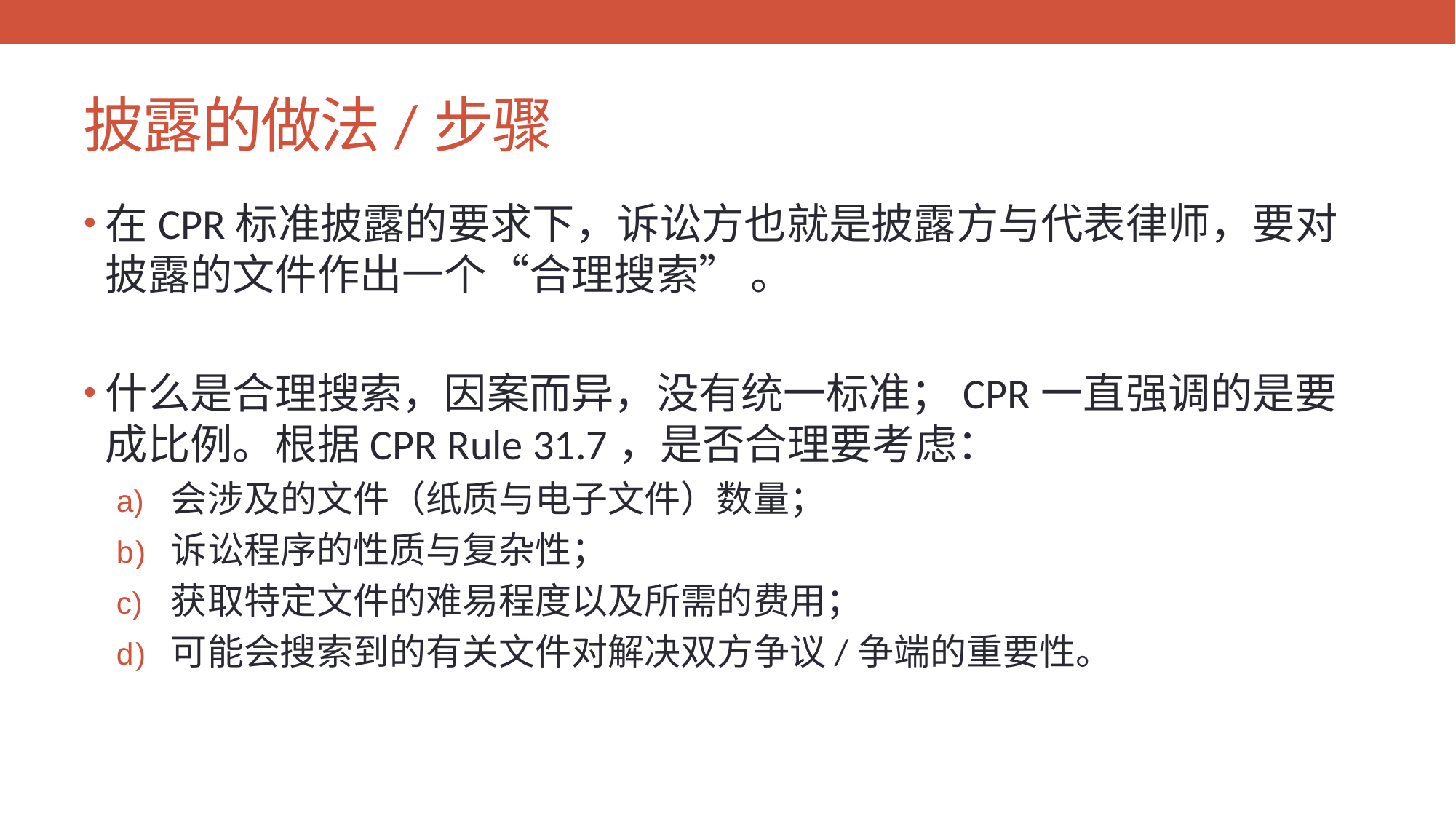

# 披露的做法/步骤
在CPR标准披露的要求下，诉讼方也就是披露方与代表律师，要对披露的文件作出一个“合理搜索” 。

什么是合理搜索，因案而异，没有统一标准；CPR一直强调的是要成比例。根据CPR Rule 31.7，是否合理要考虑：
会涉及的文件（纸质与电子文件）数量；
诉讼程序的性质与复杂性；
获取特定文件的难易程度以及所需的费用；
可能会搜索到的有关文件对解决双方争议/争端的重要性。